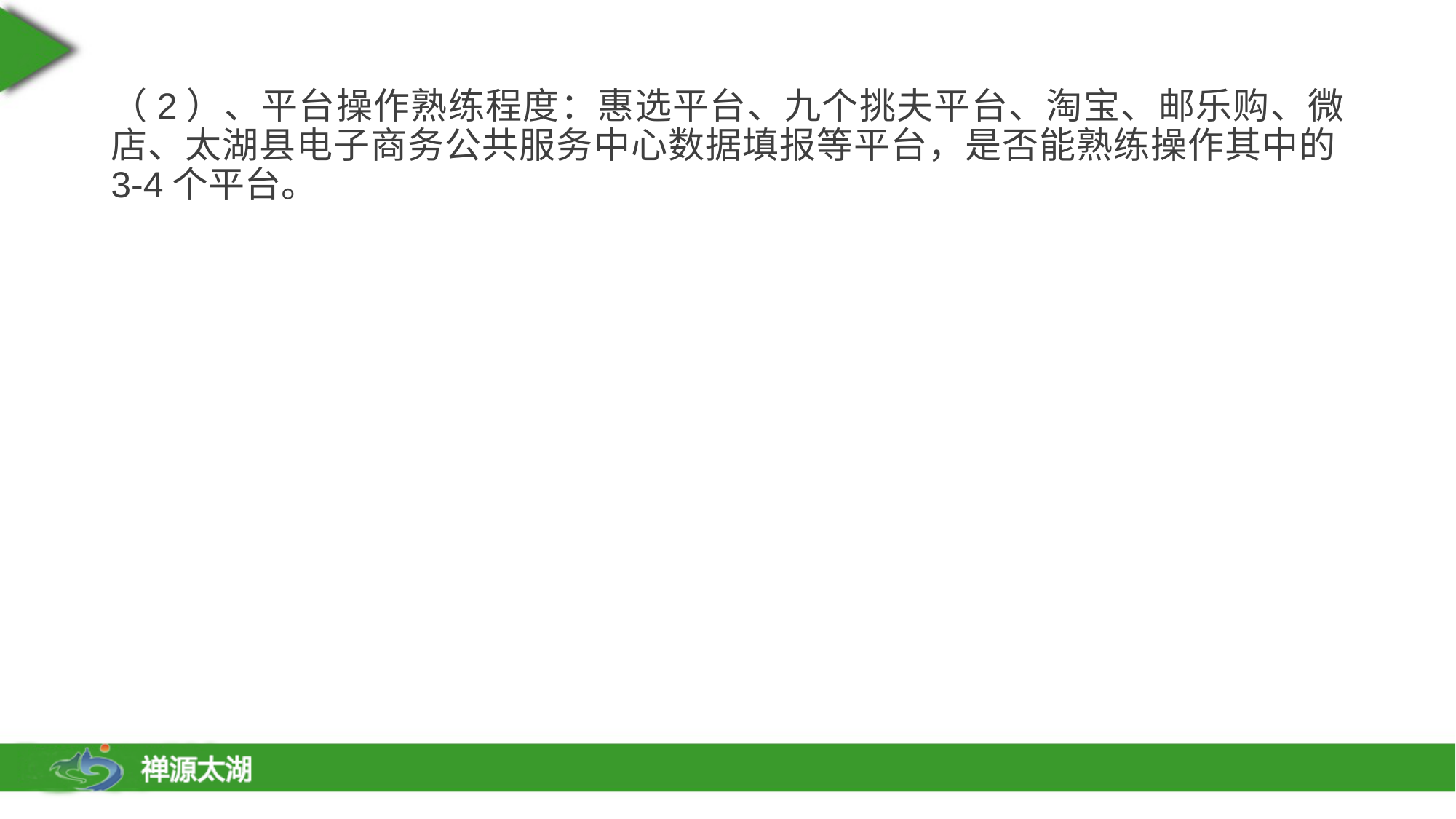

（2）、平台操作熟练程度：惠选平台、九个挑夫平台、淘宝、邮乐购、微店、太湖县电子商务公共服务中心数据填报等平台，是否能熟练操作其中的3-4个平台。